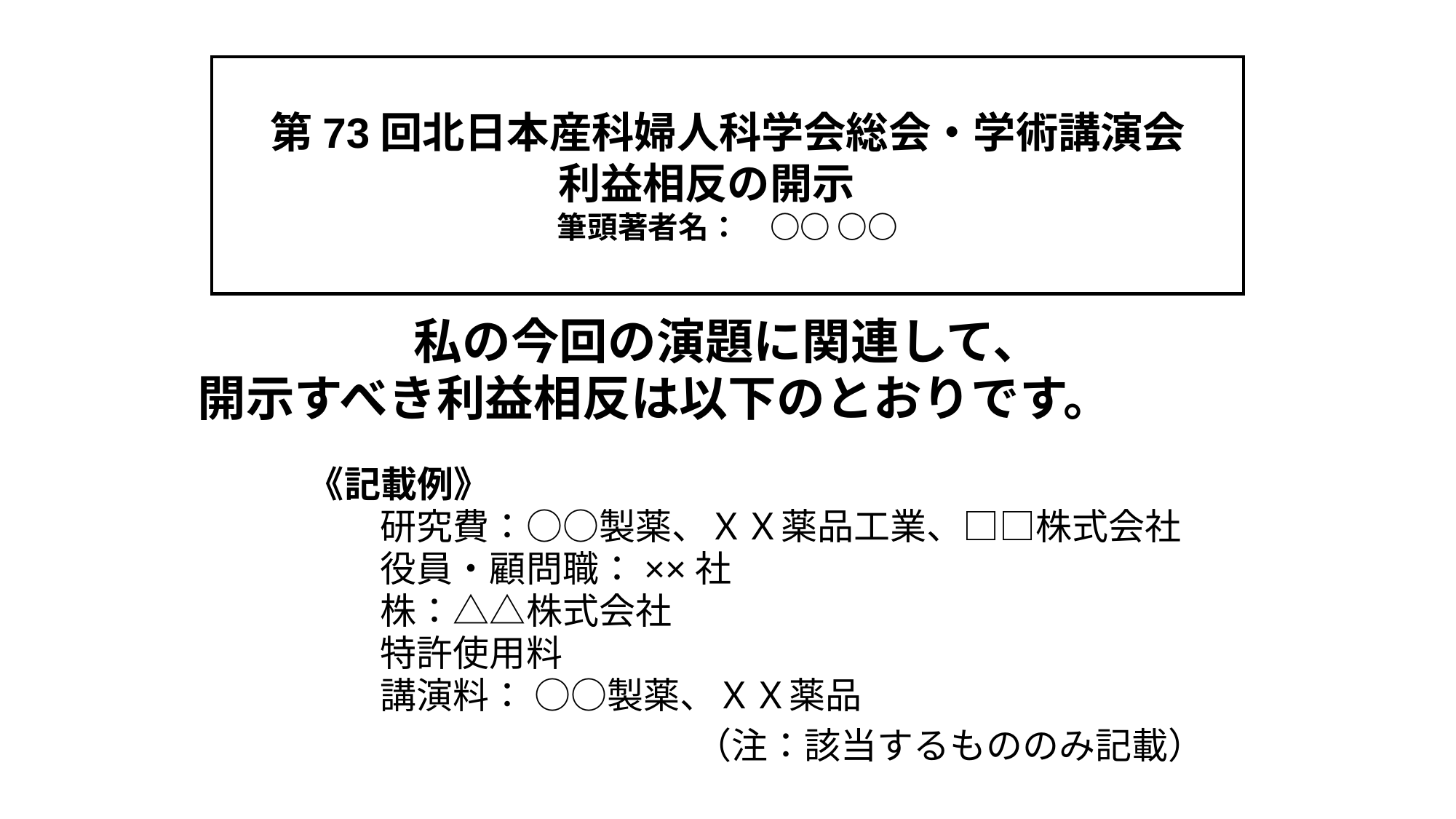

第73回北日本産科婦人科学会総会・学術講演会
利益相反の開示　
筆頭著者名：　○○ ○○
私の今回の演題に関連して、
開示すべき利益相反は以下のとおりです。

《記載例》
　　研究費：○○製薬、ＸＸ薬品工業、□□株式会社
　　役員・顧問職：××社
　　株：△△株式会社
　　特許使用料
　　講演料： ○○製薬、ＸＸ薬品

（注：該当するもののみ記載）